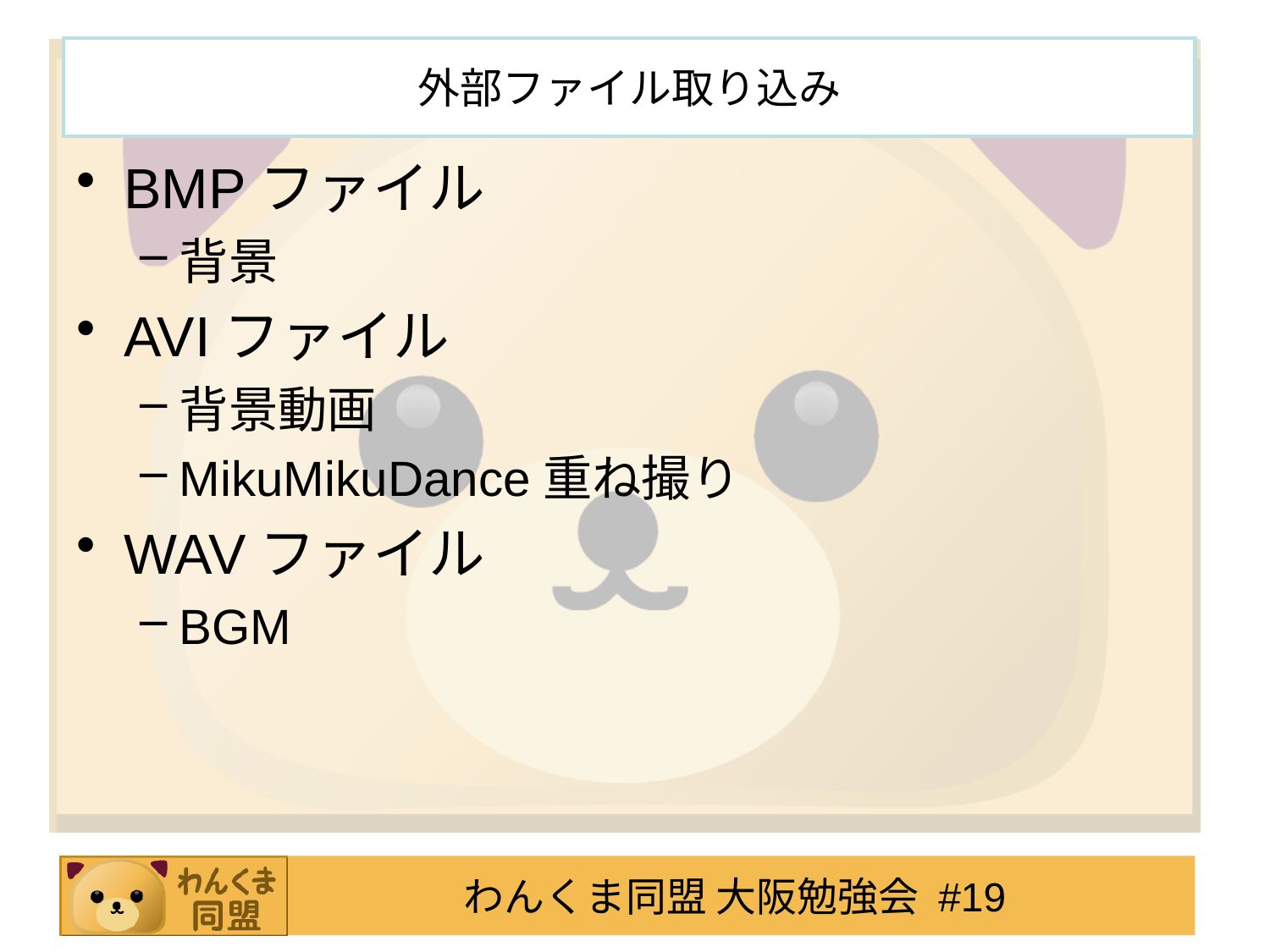

# 外部ファイル取り込み
BMPファイル
背景
AVIファイル
背景動画
MikuMikuDance重ね撮り
WAVファイル
BGM